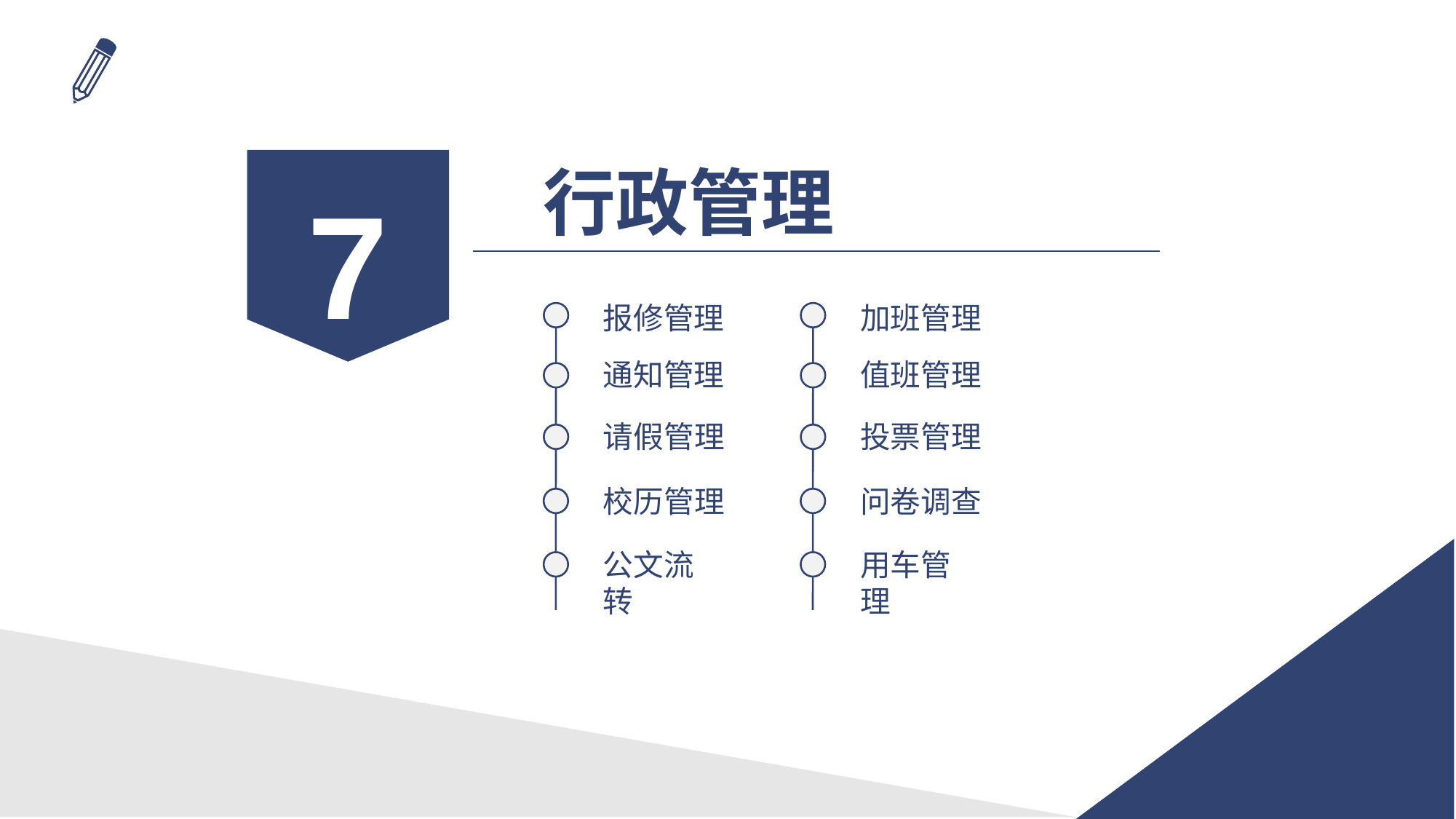

7
行政管理

报修管理
加班管理

通知管理
值班管理

请假管理
投票管理

校历管理
问卷调查

公文流转
用车管理